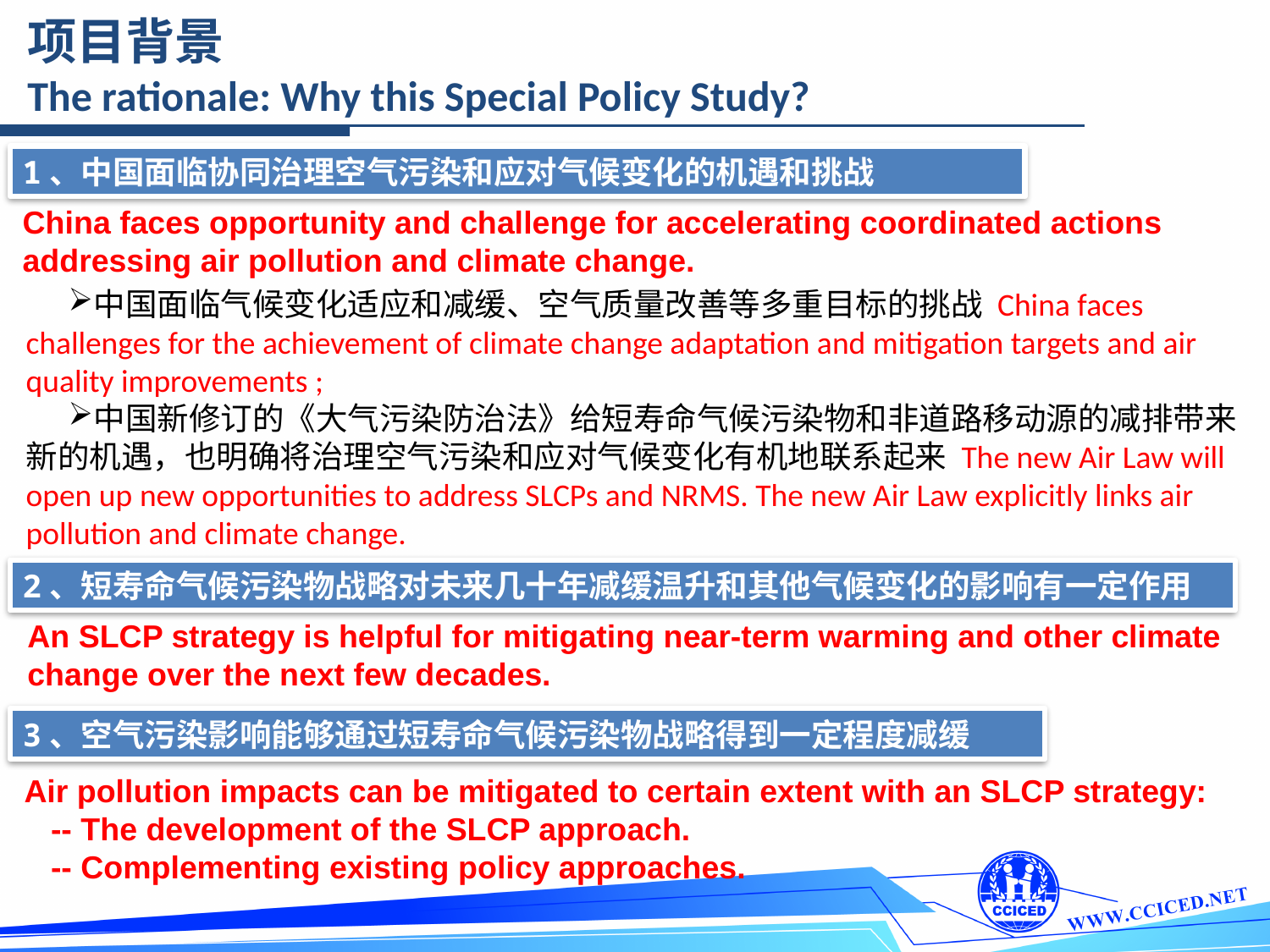

项目背景
The rationale: Why this Special Policy Study?
1、中国面临协同治理空气污染和应对气候变化的机遇和挑战
China faces opportunity and challenge for accelerating coordinated actions addressing air pollution and climate change.
中国面临气候变化适应和减缓、空气质量改善等多重目标的挑战 China faces challenges for the achievement of climate change adaptation and mitigation targets and air quality improvements ;
中国新修订的《大气污染防治法》给短寿命气候污染物和非道路移动源的减排带来新的机遇，也明确将治理空气污染和应对气候变化有机地联系起来 The new Air Law will open up new opportunities to address SLCPs and NRMS. The new Air Law explicitly links air pollution and climate change.

2、短寿命气候污染物战略对未来几十年减缓温升和其他气候变化的影响有一定作用
An SLCP strategy is helpful for mitigating near-term warming and other climate change over the next few decades.
3、空气污染影响能够通过短寿命气候污染物战略得到一定程度减缓
Air pollution impacts can be mitigated to certain extent with an SLCP strategy:
   -- The development of the SLCP approach.
   -- Complementing existing policy approaches.